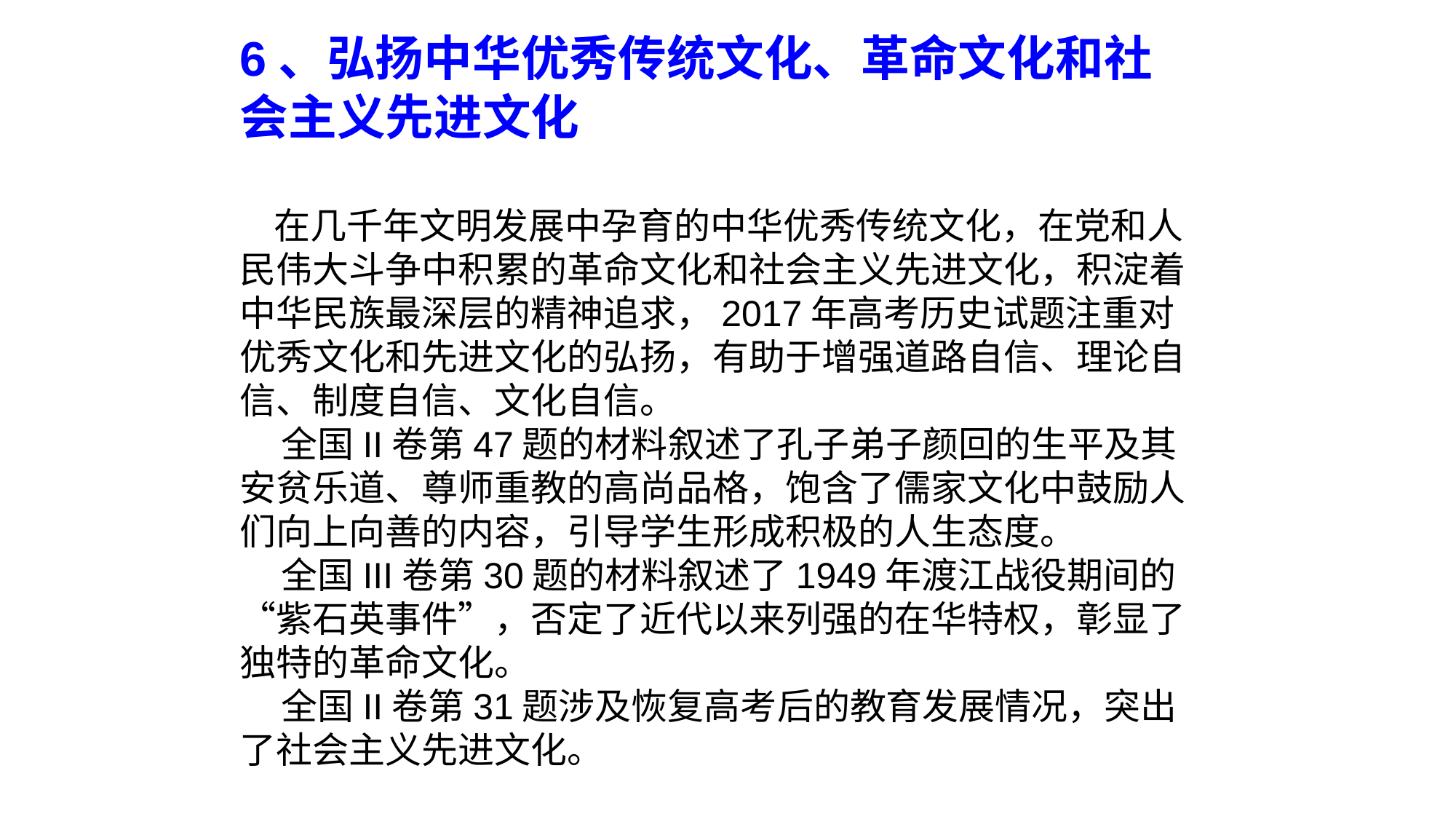

6、弘扬中华优秀传统文化、革命文化和社会主义先进文化

    在几千年文明发展中孕育的中华优秀传统文化，在党和人民伟大斗争中积累的革命文化和社会主义先进文化，积淀着中华民族最深层的精神追求，2017年高考历史试题注重对优秀文化和先进文化的弘扬，有助于增强道路自信、理论自信、制度自信、文化自信。
    全国II卷第47题的材料叙述了孔子弟子颜回的生平及其安贫乐道、尊师重教的高尚品格，饱含了儒家文化中鼓励人们向上向善的内容，引导学生形成积极的人生态度。
    全国III卷第30题的材料叙述了1949年渡江战役期间的“紫石英事件”，否定了近代以来列强的在华特权，彰显了独特的革命文化。
    全国II卷第31题涉及恢复高考后的教育发展情况，突出了社会主义先进文化。